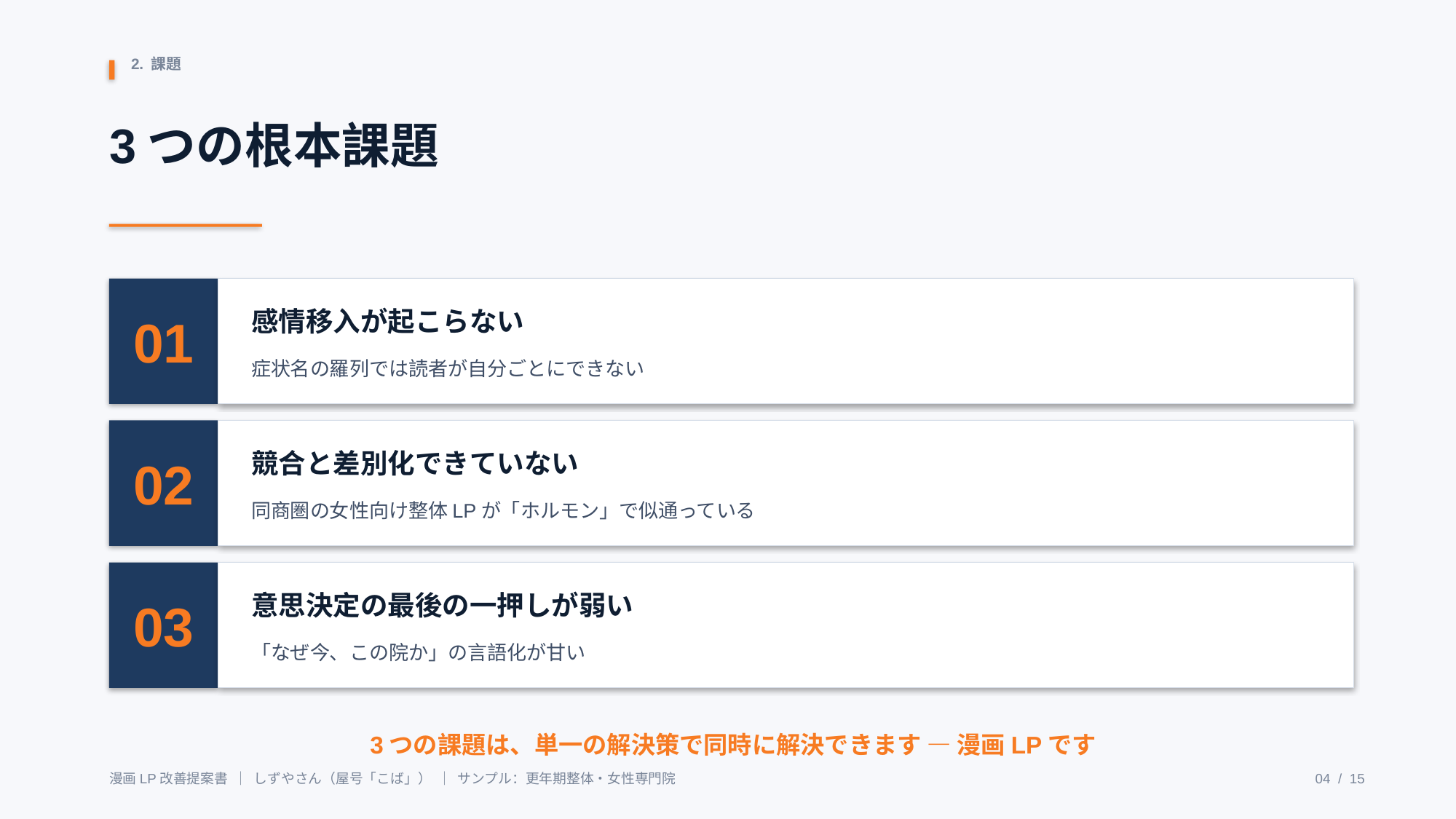

2. 課題

3つの根本課題

01

感情移入が起こらない
症状名の羅列では読者が自分ごとにできない

02

競合と差別化できていない
同商圏の女性向け整体LPが「ホルモン」で似通っている

03

意思決定の最後の一押しが弱い
「なぜ今、この院か」の言語化が甘い
3つの課題は、単一の解決策で同時に解決できます — 漫画LPです
漫画LP改善提案書  ｜  しずやさん（屋号「こば」）  ｜  サンプル：更年期整体・女性専門院
04  /  15